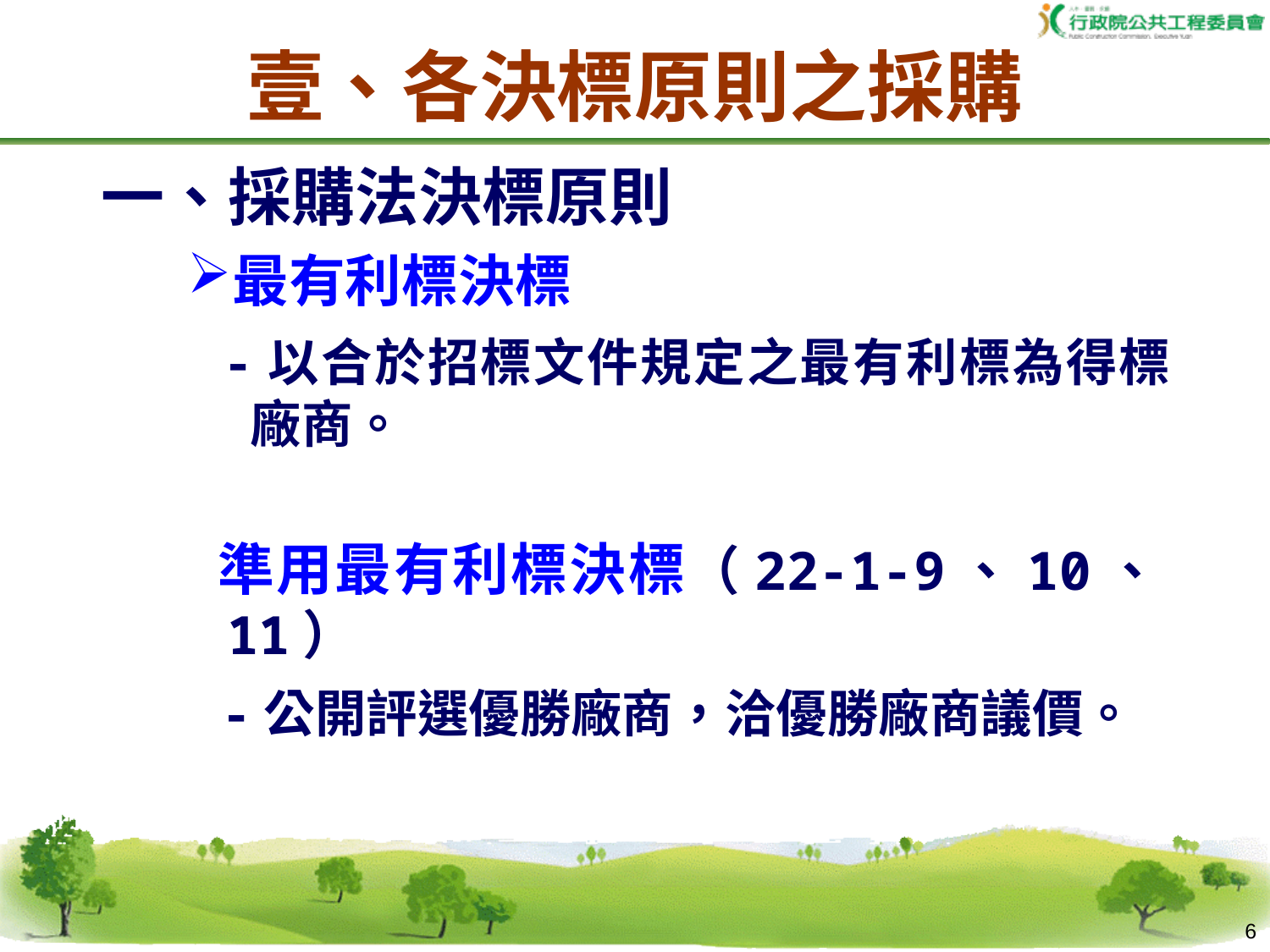

壹、各決標原則之採購
一、採購法決標原則
最有利標決標
 -以合於招標文件規定之最有利標為得標廠商。

 準用最有利標決標（22-1-9、10、11）
 -公開評選優勝廠商，洽優勝廠商議價。

6